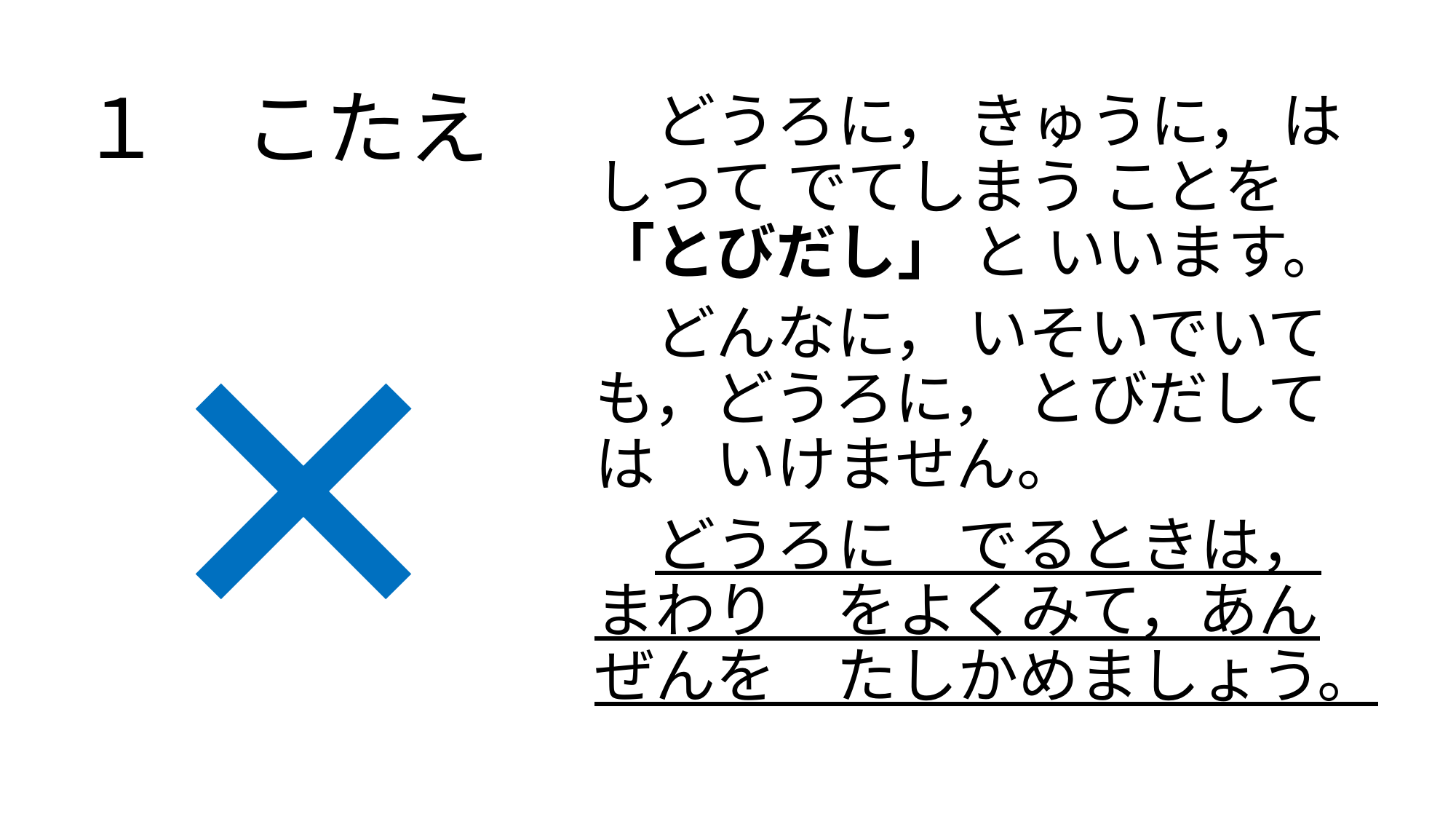

# １　こたえ
　どうろに， きゅうに， はしって でてしまう ことを 「とびだし」 と いいます。
　どんなに， いそいでいても，どうろに， とびだしては　いけません。
　どうろに　でるときは， まわり　をよくみて，あんぜんを　たしかめましょう。
✕